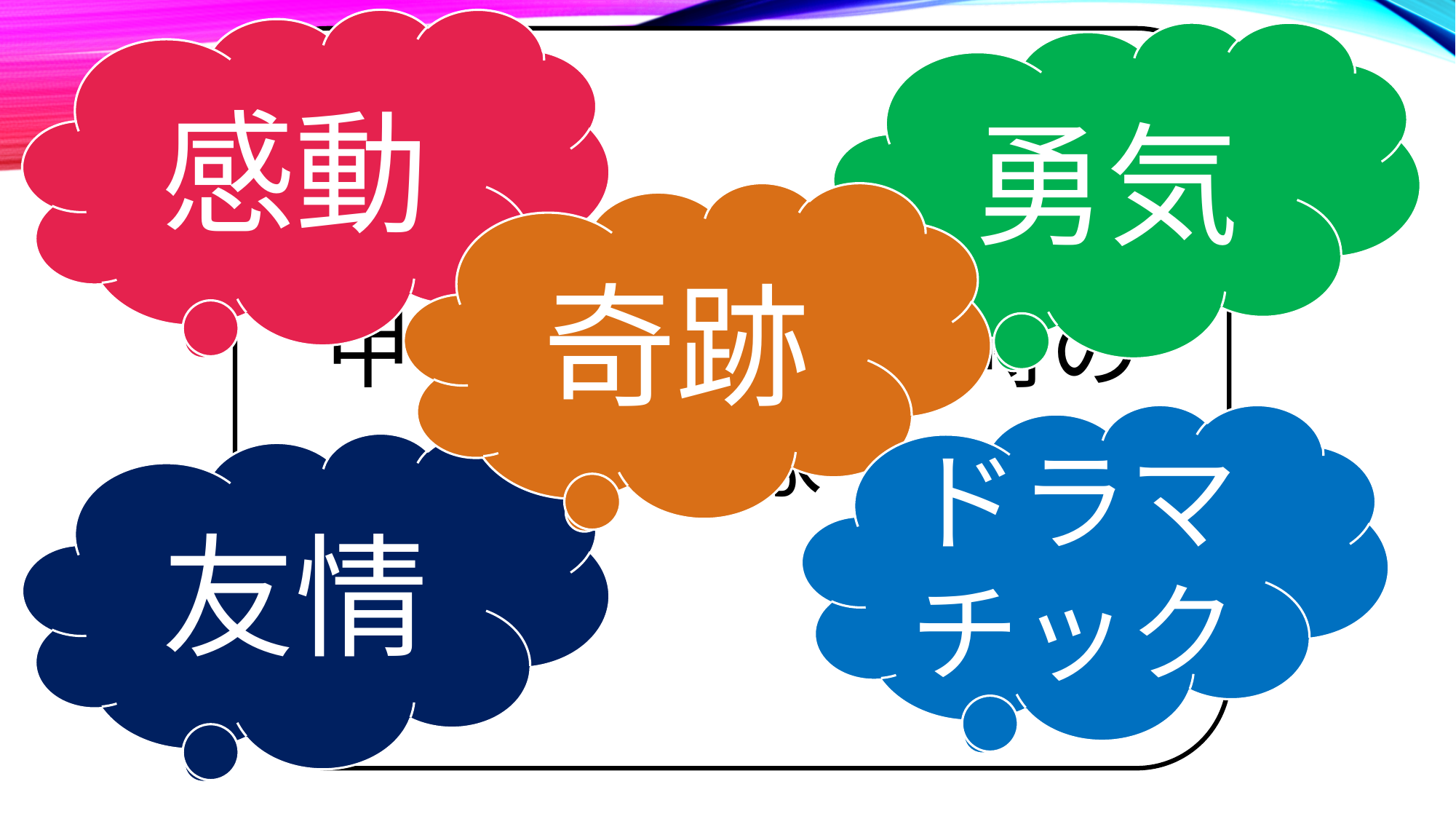

感動
勇気
甲子園大会優勝時の
画像
#
奇跡
ドラマチック
友情